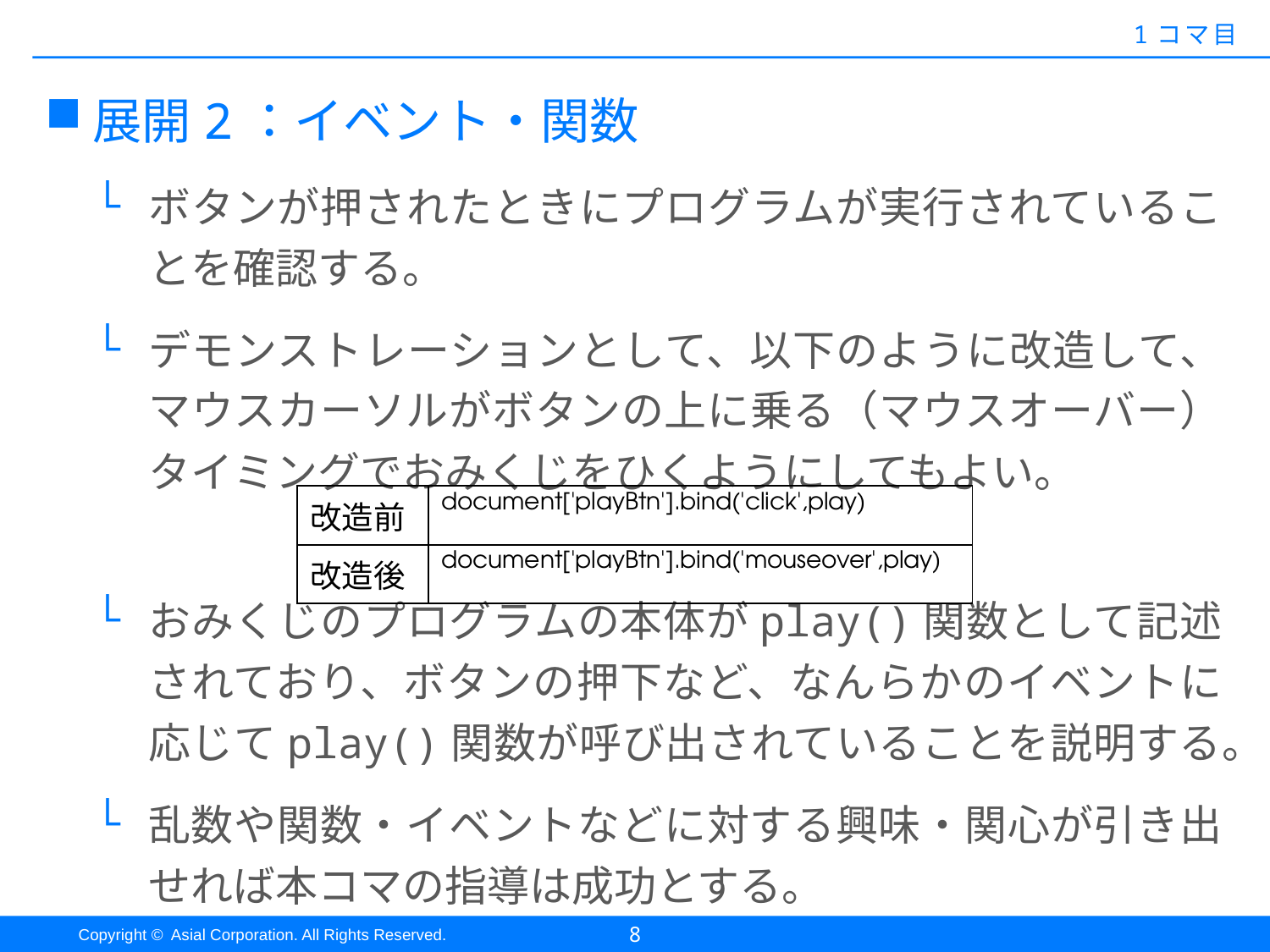

#
1コマ目
展開2：イベント・関数
ボタンが押されたときにプログラムが実行されていることを確認する。
デモンストレーションとして、以下のように改造して、マウスカーソルがボタンの上に乗る（マウスオーバー）タイミングでおみくじをひくようにしてもよい。

おみくじのプログラムの本体がplay()関数として記述されており、ボタンの押下など、なんらかのイベントに応じてplay()関数が呼び出されていることを説明する。
乱数や関数・イベントなどに対する興味・関心が引き出せれば本コマの指導は成功とする。

| 改造前 | document['playBtn'].bind('click',play) |
| --- | --- |
| 改造後 | document['playBtn'].bind('mouseover',play) |
8